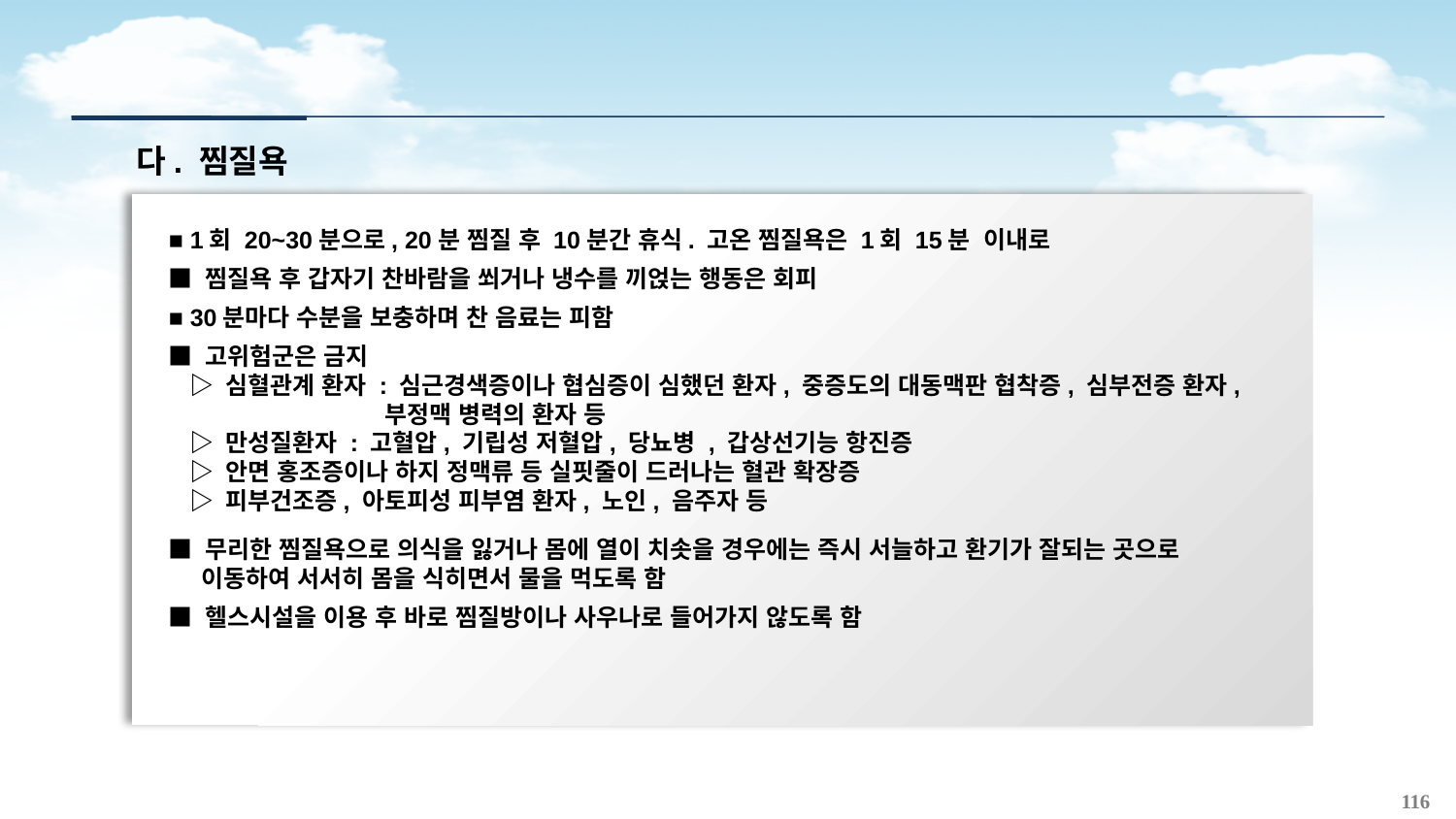

다. 찜질욕

■ 1회 20~30분으로, 20분 찜질 후 10분간 휴식. 고온 찜질욕은 1회 15분  이내로

■ 찜질욕 후 갑자기 찬바람을 쐬거나 냉수를 끼얹는 행동은 회피

■ 30분마다 수분을 보충하며 찬 음료는 피함

■ 고위험군은 금지
   ▷ 심혈관계 환자 : 심근경색증이나 협심증이 심했던 환자, 중증도의 대동맥판 협착증, 심부전증 환자,
                               부정맥 병력의 환자 등
   ▷ 만성질환자 : 고혈압, 기립성 저혈압, 당뇨병 , 갑상선기능 항진증
   ▷ 안면 홍조증이나 하지 정맥류 등 실핏줄이 드러나는 혈관 확장증
   ▷ 피부건조증, 아토피성 피부염 환자, 노인, 음주자 등

■ 무리한 찜질욕으로 의식을 잃거나 몸에 열이 치솟을 경우에는 즉시 서늘하고 환기가 잘되는 곳으로
    이동하여 서서히 몸을 식히면서 물을 먹도록 함

■ 헬스시설을 이용 후 바로 찜질방이나 사우나로 들어가지 않도록 함
116